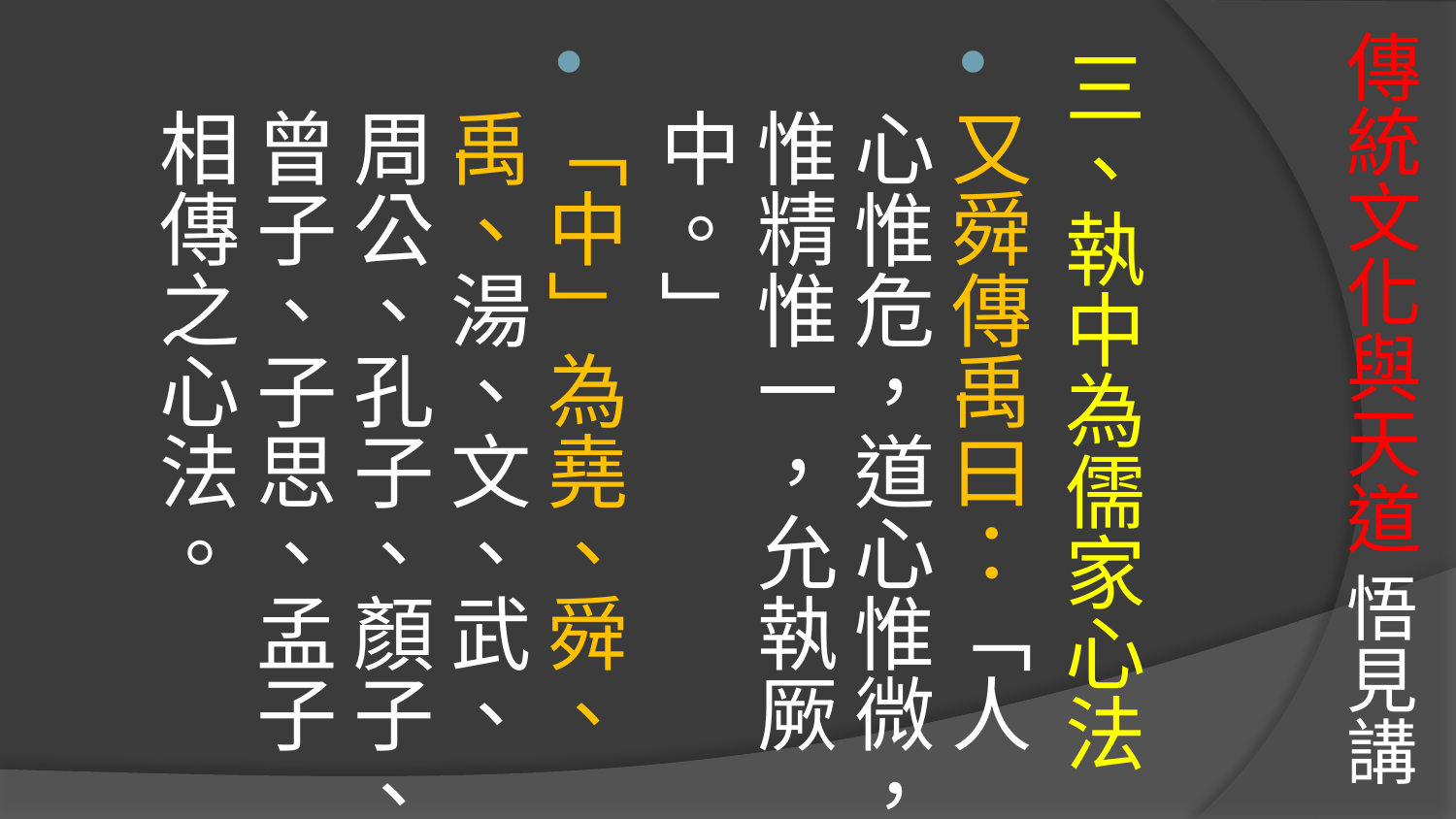

# 傳統文化與天道 悟見講
三、執中為儒家心法
又舜傳禹曰：「人心惟危，道心惟微，惟精惟一，允執厥中。」
「中」為堯、舜、禹、湯、文、武、周公、孔子、顏子、曾子、子思、孟子相傳之心法。